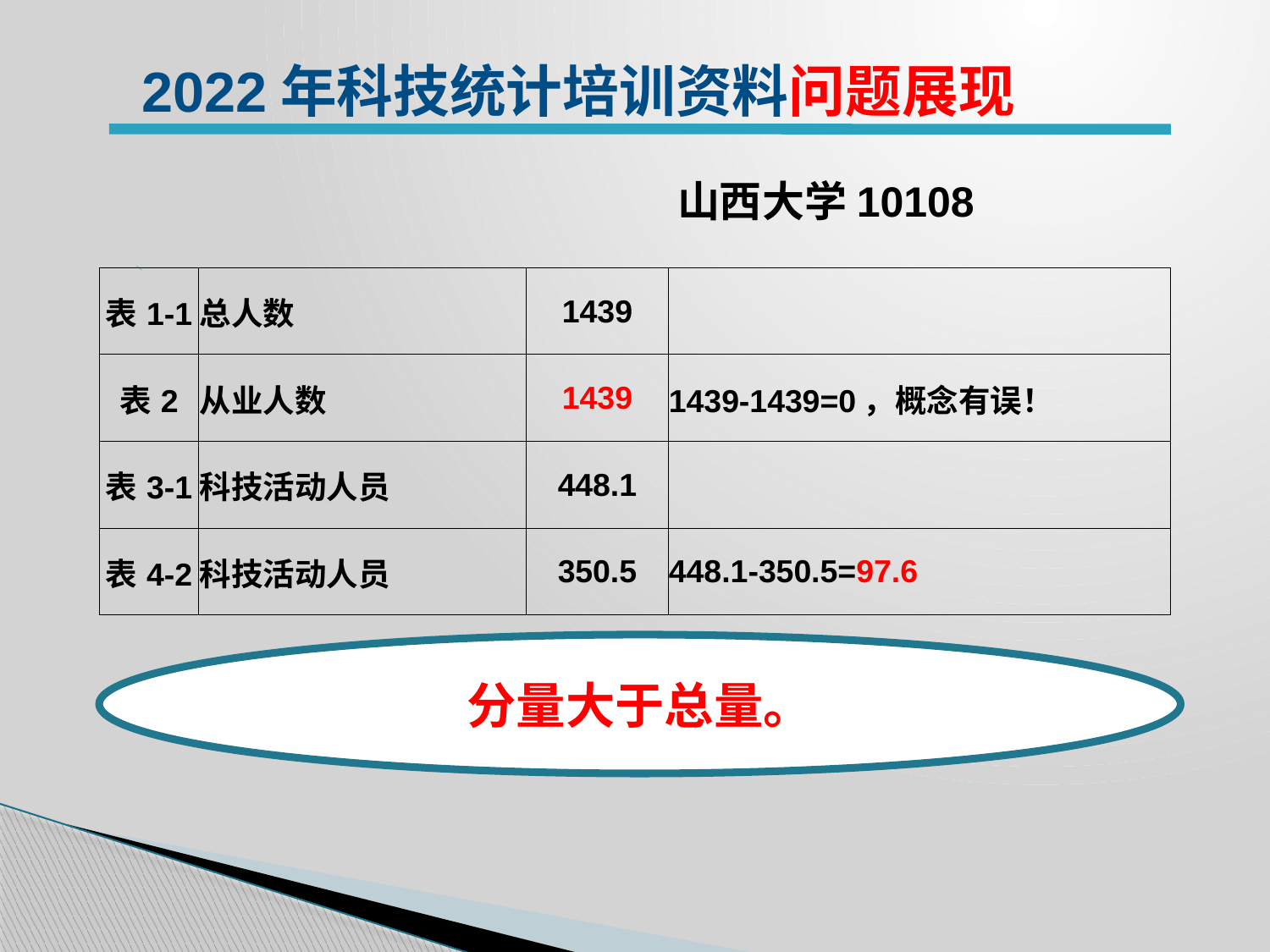

2022年科技统计培训资料问题展现
山西大学10108
| 表1-1 | 总人数 | 1439 |  |
| --- | --- | --- | --- |
| 表2 | 从业人数 | 1439 | 1439-1439=0，概念有误！ |
| 表3-1 | 科技活动人员 | 448.1 |  |
| 表4-2 | 科技活动人员 | 350.5 | 448.1-350.5=97.6 |
分量大于总量。